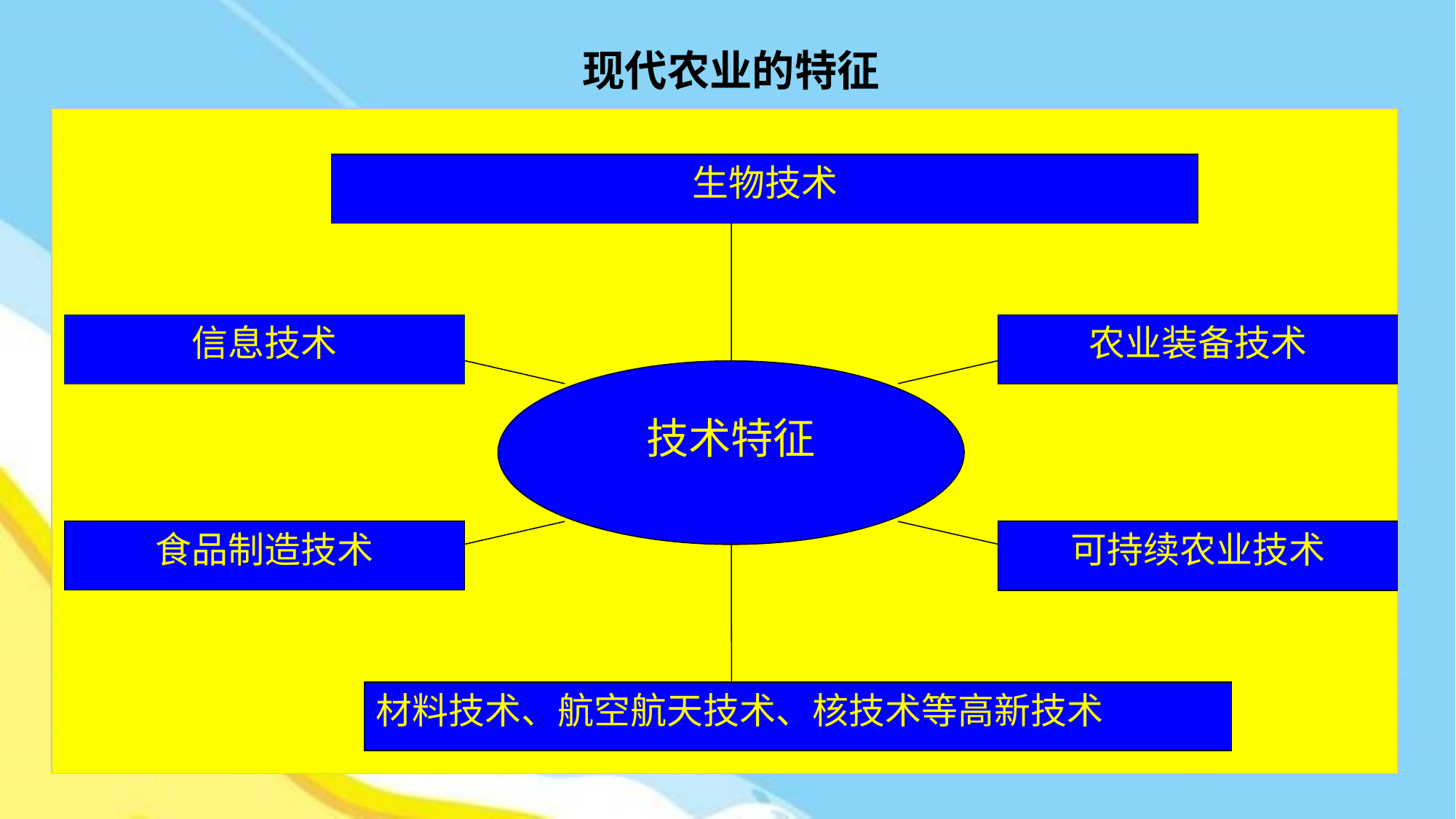

现代农业的特征

生物技术

信息技术

农业装备技术

技术特征
食品制造技术

可持续农业技术

材料技术、航空航天技术、核技术等高新技术